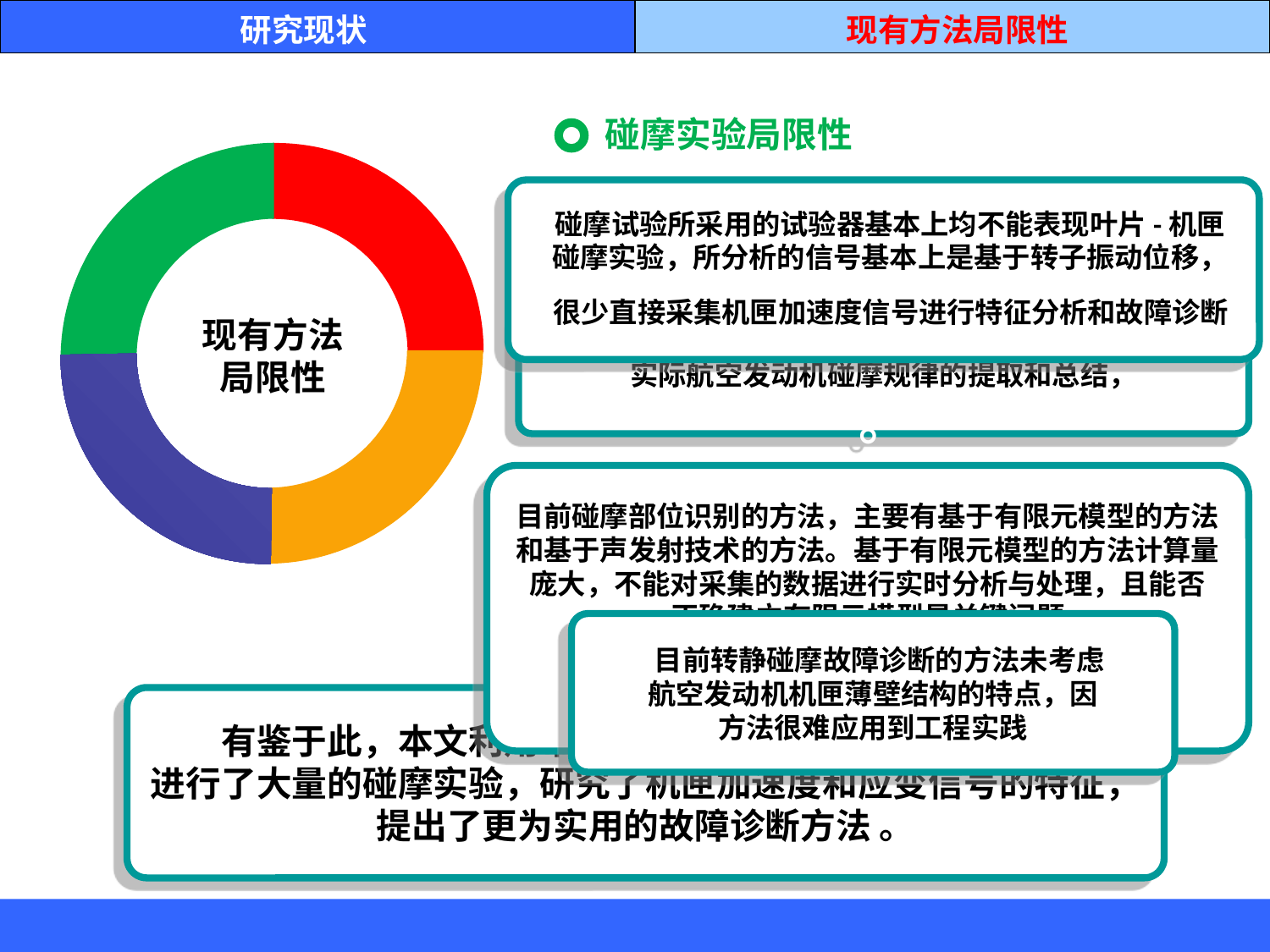

研究现状
现有方法局限性

碰摩实验局限性

 碰摩试验所采用的试验器基本上均不能表现叶片-机匣
 碰摩实验，所分析的信号基本上是基于转子振动位移，
         很少直接采集机匣加速度信号进行特征分析和故障诊断。

碰摩特征分析局限性

现有方法
局限性

由于实际的航空发动机碰摩规律提取困难，因此缺少
实际航空发动机碰摩规律的提取和总结，
。
碰摩部位识别方法局限性

目前碰摩部位识别的方法，主要有基于有限元模型的方法
和基于声发射技术的方法。基于有限元模型的方法计算量
庞大，不能对采集的数据进行实时分析与处理，且能否
正确建立有限元模型是关键问题
基于声发射技术的方法主要涉及到定位问题。
缺少对碰摩部位识别规则的提取

方法工程应用的局限性

 目前转静碰摩故障诊断的方法未考虑
航空发动机机匣薄壁结构的特点，因
方法很难应用到工程实践
有鉴于此，本文利用带机匣的航空发动机转子实验器，
进行了大量的碰摩实验，研究了机匣加速度和应变信号的特征，
提出了更为实用的故障诊断方法 。